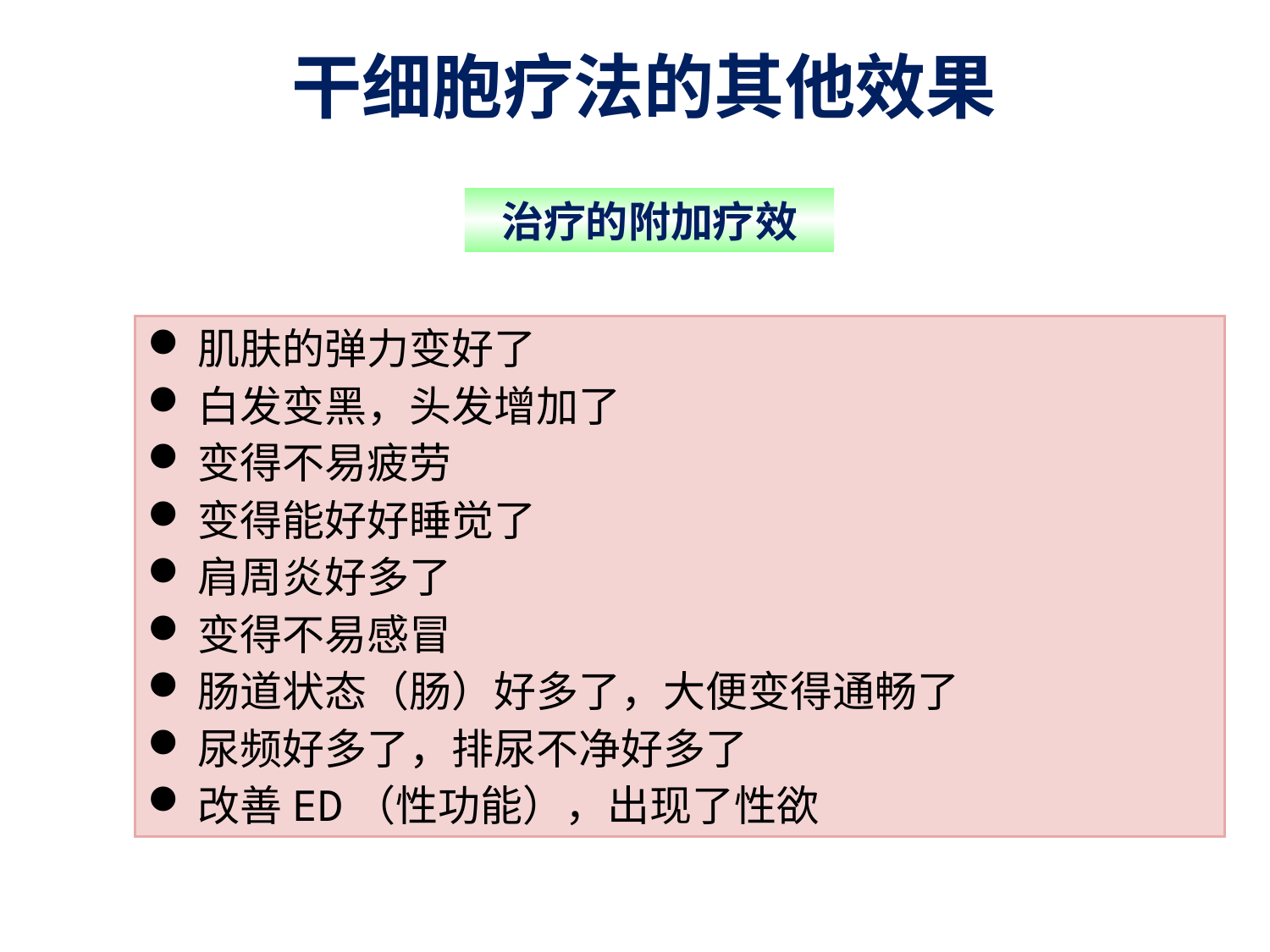

干细胞疗法的其他效果
治疗的附加疗效
肌肤的弹力变好了
白发变黑，头发增加了
变得不易疲劳
变得能好好睡觉了
肩周炎好多了
变得不易感冒
肠道状态（肠）好多了，大便变得通畅了
尿频好多了，排尿不净好多了
改善ED（性功能），出现了性欲